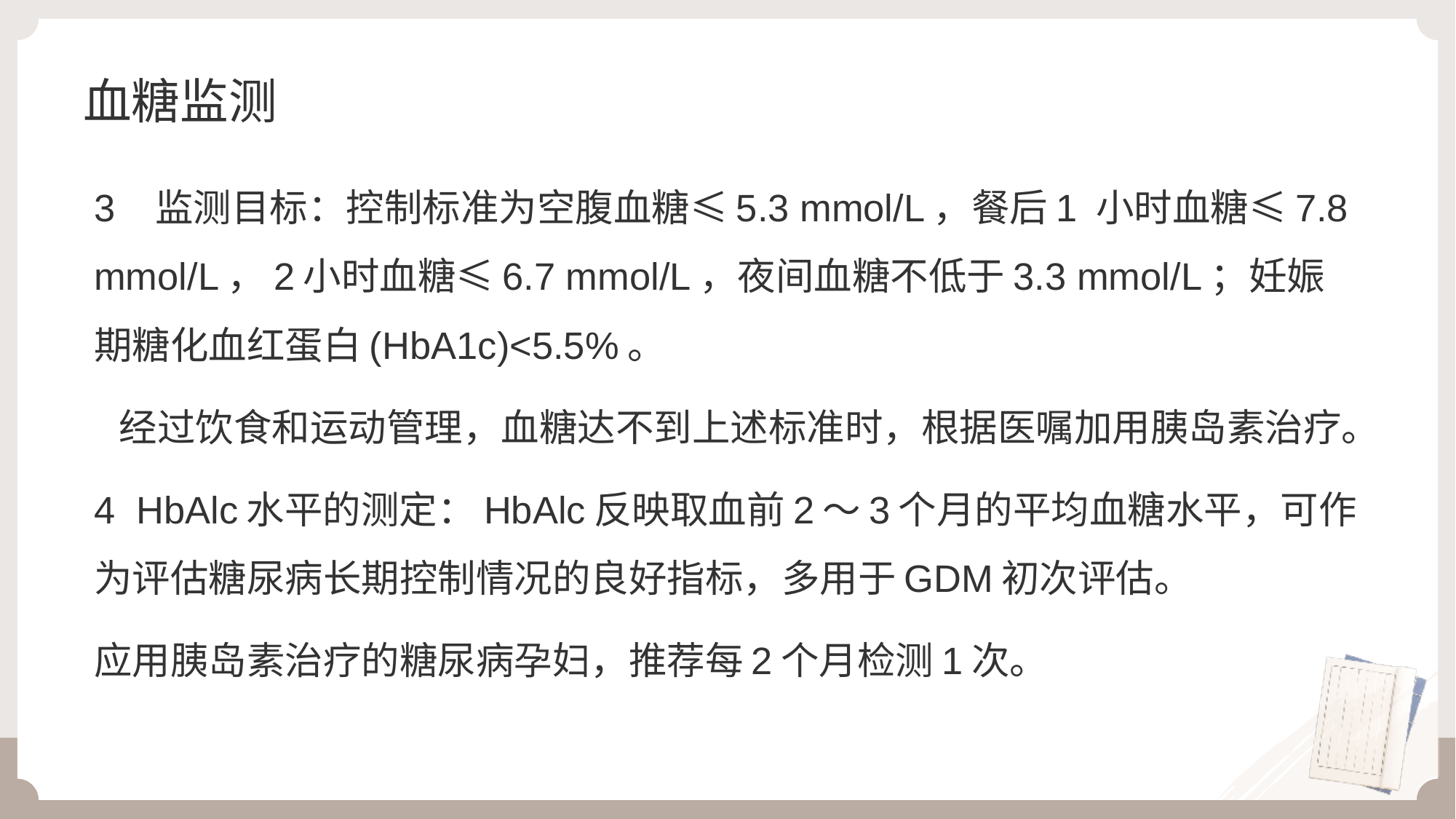

# 血糖监测
3   监测目标：控制标准为空腹血糖≤5.3 mmol/L，餐后1 小时血糖≤7.8 mmol/L，2小时血糖≤6.7 mmol/L，夜间血糖不低于3.3 mmol/L；妊娠期糖化血红蛋白(HbA1c)<5.5%。
  经过饮食和运动管理，血糖达不到上述标准时，根据医嘱加用胰岛素治疗。
4  HbAlc水平的测定：HbAlc反映取血前2～3个月的平均血糖水平，可作为评估糖尿病长期控制情况的良好指标，多用于GDM初次评估。
应用胰岛素治疗的糖尿病孕妇，推荐每2个月检测1次。